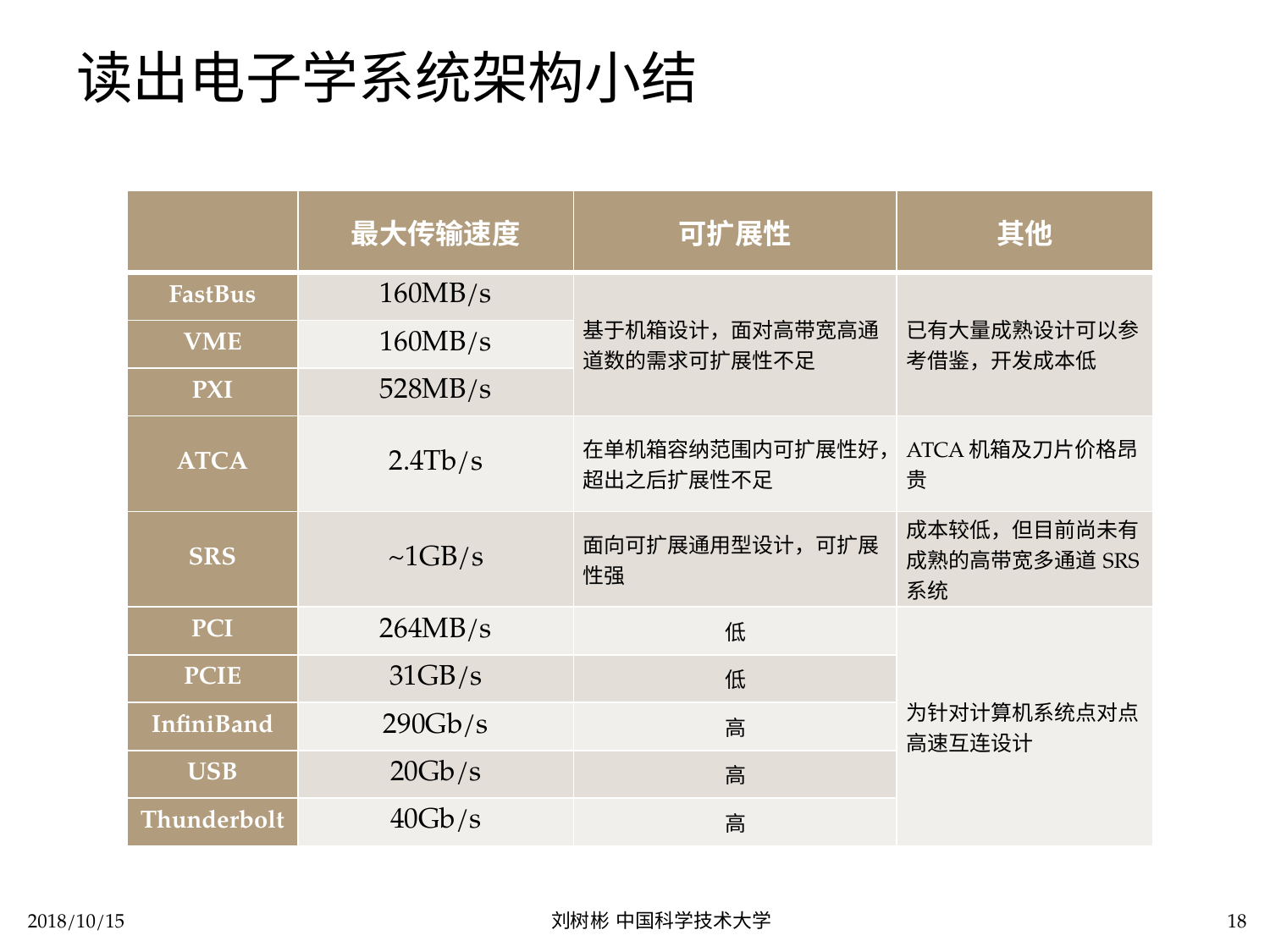

# 读出电子学系统架构小结
|  | 最大传输速度 | 可扩展性 | 其他 |
| --- | --- | --- | --- |
| FastBus | 160MB/s | 基于机箱设计，面对高带宽高通道数的需求可扩展性不足 | 已有大量成熟设计可以参考借鉴，开发成本低 |
| VME | 160MB/s |  |  |
| PXI | 528MB/s |  |  |
| ATCA | 2.4Tb/s | 在单机箱容纳范围内可扩展性好，超出之后扩展性不足 | ATCA机箱及刀片价格昂贵 |
| SRS | ~1GB/s | 面向可扩展通用型设计，可扩展性强 | 成本较低，但目前尚未有成熟的高带宽多通道SRS系统 |
| PCI | 264MB/s | 低 | 为针对计算机系统点对点高速互连设计 |
| PCIE | 31GB/s | 低 |  |
| InfiniBand | 290Gb/s | 高 |  |
| USB | 20Gb/s | 高 |  |
| Thunderbolt | 40Gb/s | 高 |  |
2018/10/15
刘树彬 中国科学技术大学
18